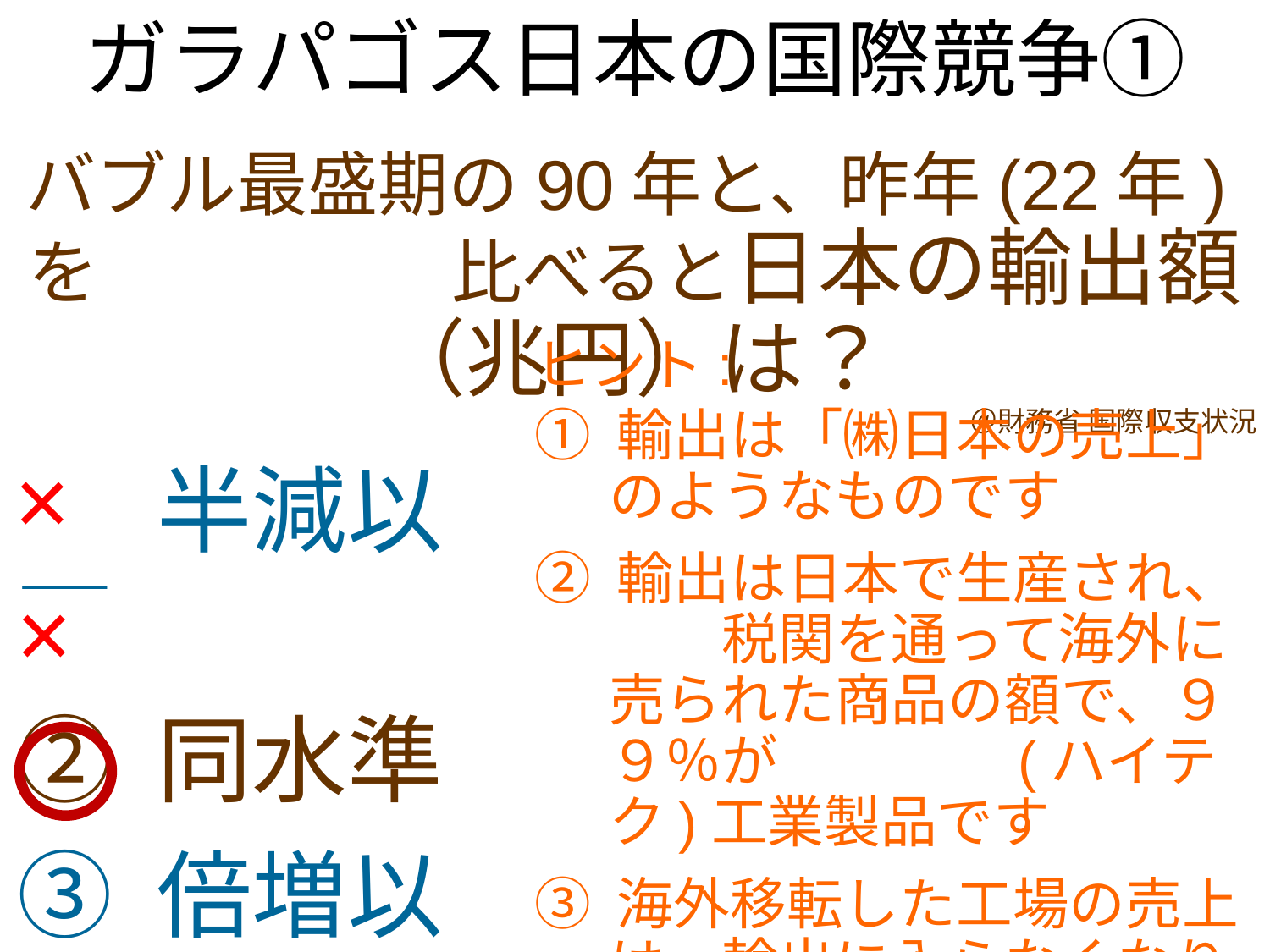

ガラパゴス日本の国際競争①
バブル最盛期の90年と、昨年(22年)を　　　　　比べると日本の輸出額（兆円）は？
＠財務省 国際収支状況
ヒント:
① 輸出は「㈱日本の売上」のようなものです
② 輸出は日本で生産され、　　税関を通って海外に売られた商品の額で、９９％が　　　　(ハイテク)工業製品です
③ 海外移転した工場の売上は、輸出に入らなくなります
① 半減以下
② 同水準
③ 倍増以上
×
×